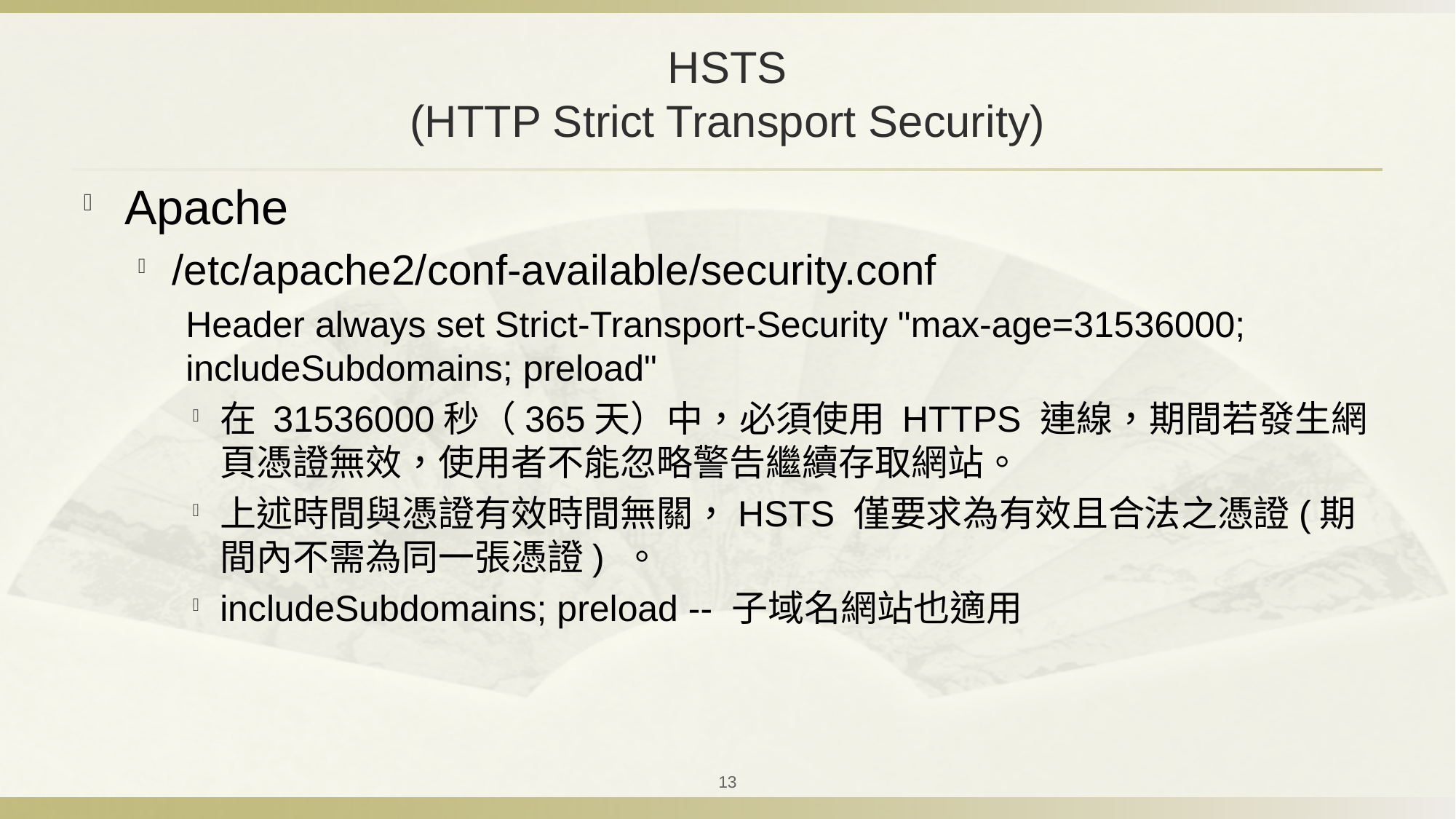

# HSTS (HTTP Strict Transport Security)
Apache
/etc/apache2/conf-available/security.conf
Header always set Strict-Transport-Security "max-age=31536000; includeSubdomains; preload"
在 31536000秒（365天）中，必須使用 HTTPS 連線，期間若發生網頁憑證無效，使用者不能忽略警告繼續存取網站。
上述時間與憑證有效時間無關，HSTS 僅要求為有效且合法之憑證(期間內不需為同一張憑證) 。
includeSubdomains; preload -- 子域名網站也適用

13